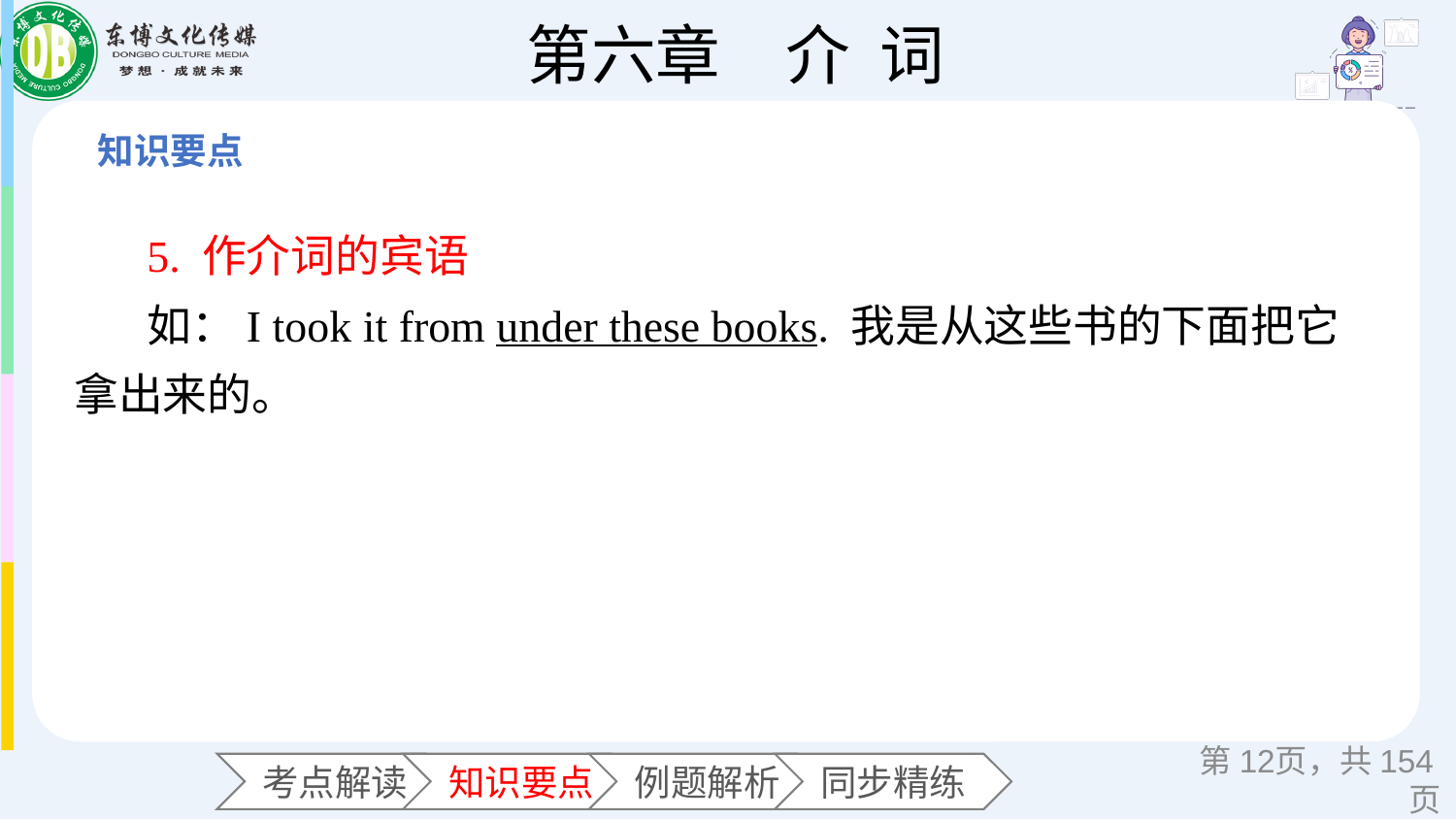

5. 作介词的宾语
如：I took it from under these books. 我是从这些书的下面把它拿出来的。
第12页，共154页